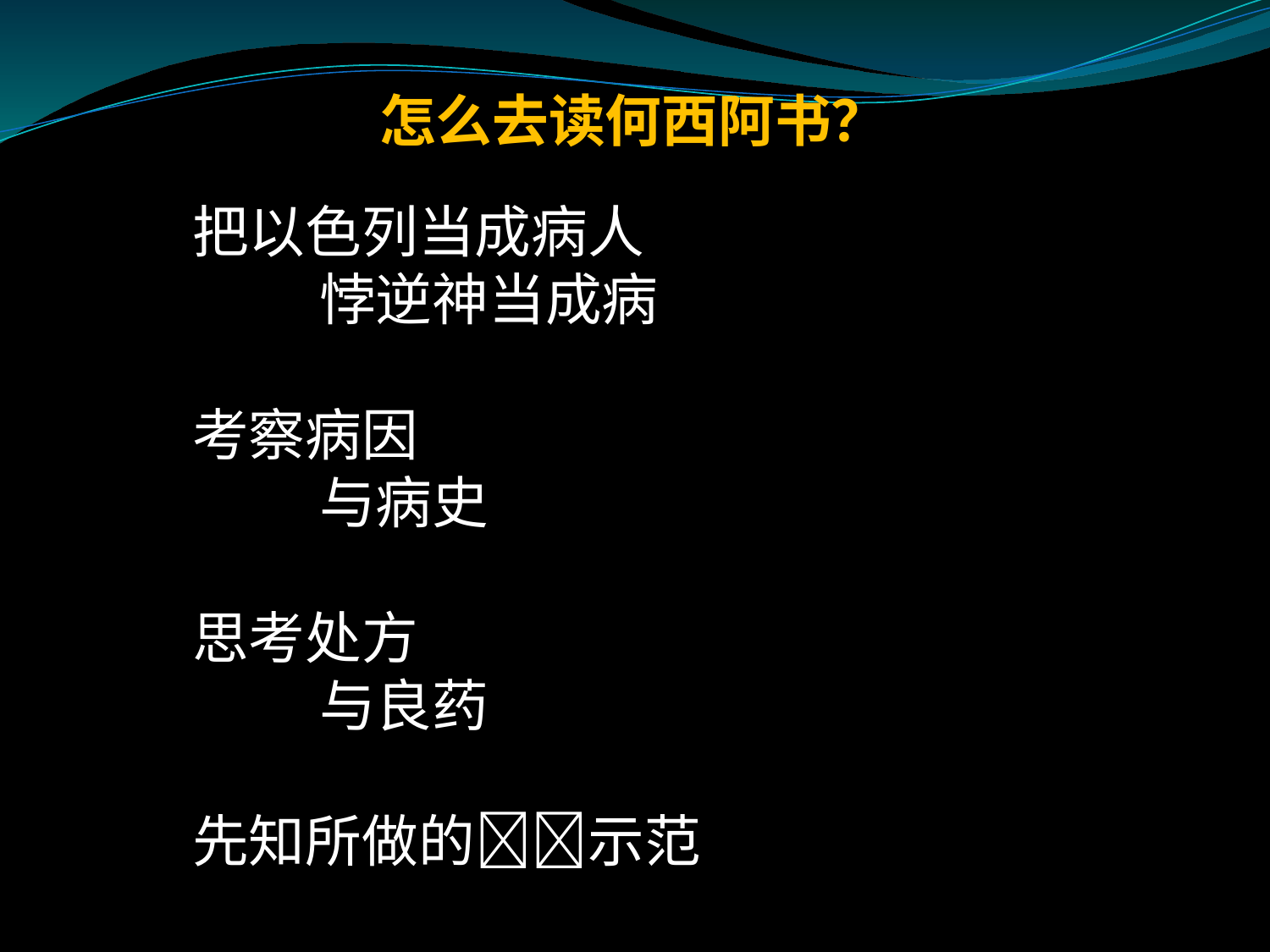

# 怎么去读何西阿书？
把以色列当成病人
	悖逆神当成病

考察病因
	与病史

思考处方
	与良药

先知所做的……示范